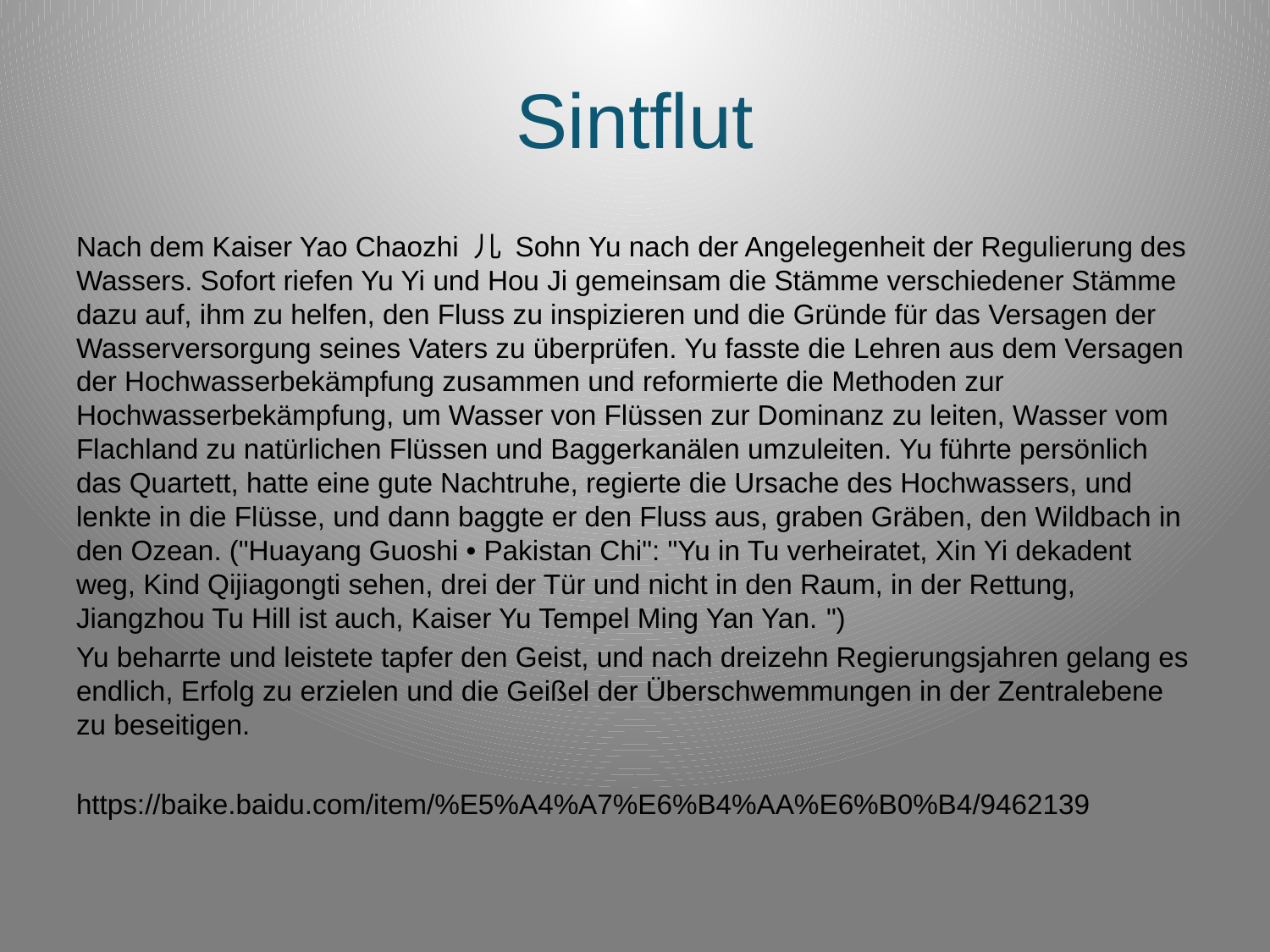

# Sintflut
Nach dem Kaiser Yao Chaozhi 儿 Sohn Yu nach der Angelegenheit der Regulierung des Wassers. Sofort riefen Yu Yi und Hou Ji gemeinsam die Stämme verschiedener Stämme dazu auf, ihm zu helfen, den Fluss zu inspizieren und die Gründe für das Versagen der Wasserversorgung seines Vaters zu überprüfen. Yu fasste die Lehren aus dem Versagen der Hochwasserbekämpfung zusammen und reformierte die Methoden zur Hochwasserbekämpfung, um Wasser von Flüssen zur Dominanz zu leiten, Wasser vom Flachland zu natürlichen Flüssen und Baggerkanälen umzuleiten. Yu führte persönlich das Quartett, hatte eine gute Nachtruhe, regierte die Ursache des Hochwassers, und lenkte in die Flüsse, und dann baggte er den Fluss aus, graben Gräben, den Wildbach in den Ozean. ("Huayang Guoshi • Pakistan Chi": "Yu in Tu verheiratet, Xin Yi dekadent weg, Kind Qijiagongti sehen, drei der Tür und nicht in den Raum, in der Rettung, Jiangzhou Tu Hill ist auch, Kaiser Yu Tempel Ming Yan Yan. ")
Yu beharrte und leistete tapfer den Geist, und nach dreizehn Regierungsjahren gelang es endlich, Erfolg zu erzielen und die Geißel der Überschwemmungen in der Zentralebene zu beseitigen.

https://baike.baidu.com/item/%E5%A4%A7%E6%B4%AA%E6%B0%B4/9462139